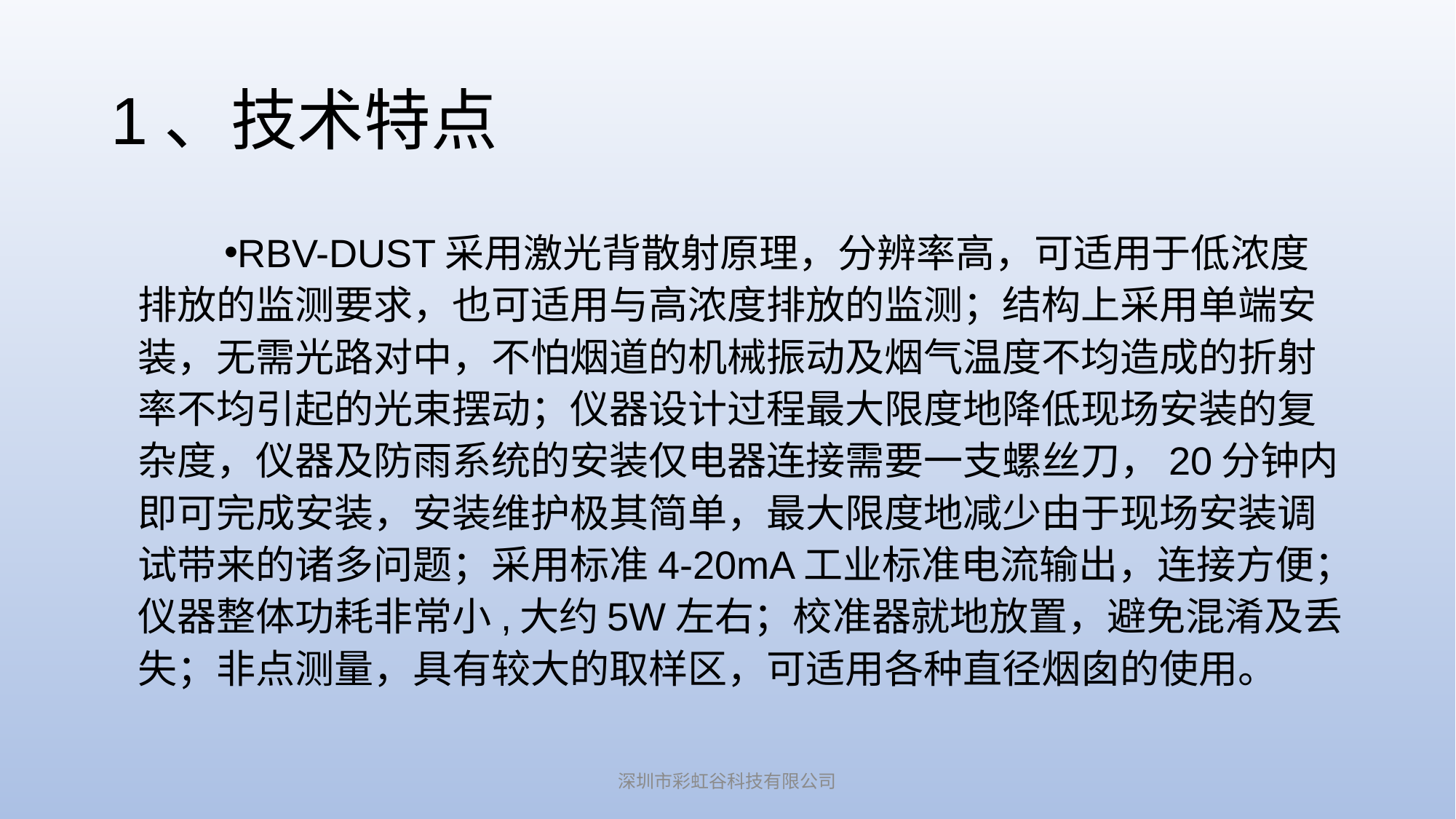

# 1、技术特点
RBV-DUST采用激光背散射原理，分辨率高，可适用于低浓度排放的监测要求，也可适用与高浓度排放的监测；结构上采用单端安装，无需光路对中，不怕烟道的机械振动及烟气温度不均造成的折射率不均引起的光束摆动；仪器设计过程最大限度地降低现场安装的复杂度，仪器及防雨系统的安装仅电器连接需要一支螺丝刀，20分钟内即可完成安装，安装维护极其简单，最大限度地减少由于现场安装调试带来的诸多问题；采用标准4-20mA工业标准电流输出，连接方便；仪器整体功耗非常小,大约5W左右；校准器就地放置，避免混淆及丢失；非点测量，具有较大的取样区，可适用各种直径烟囱的使用。

深圳市彩虹谷科技有限公司
4